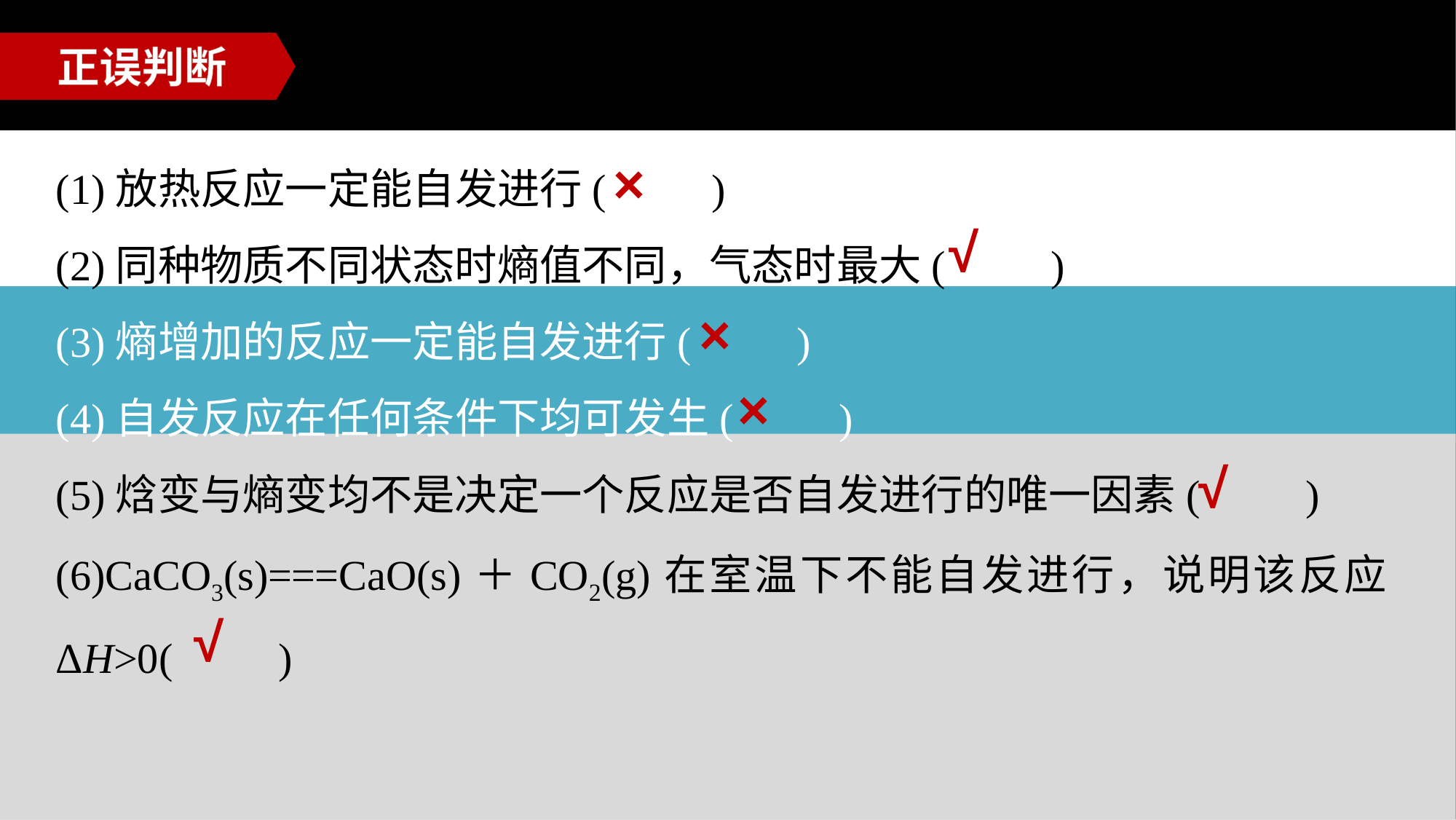

正误判断

(1)放热反应一定能自发进行(　　)
(2)同种物质不同状态时熵值不同，气态时最大(　　)
(3)熵增加的反应一定能自发进行(　　)
(4)自发反应在任何条件下均可发生(　　)
(5)焓变与熵变均不是决定一个反应是否自发进行的唯一因素(　　)
(6)CaCO3(s)===CaO(s)＋CO2(g)在室温下不能自发进行，说明该反应ΔH>0(　　)
×
√

×
×

√
√